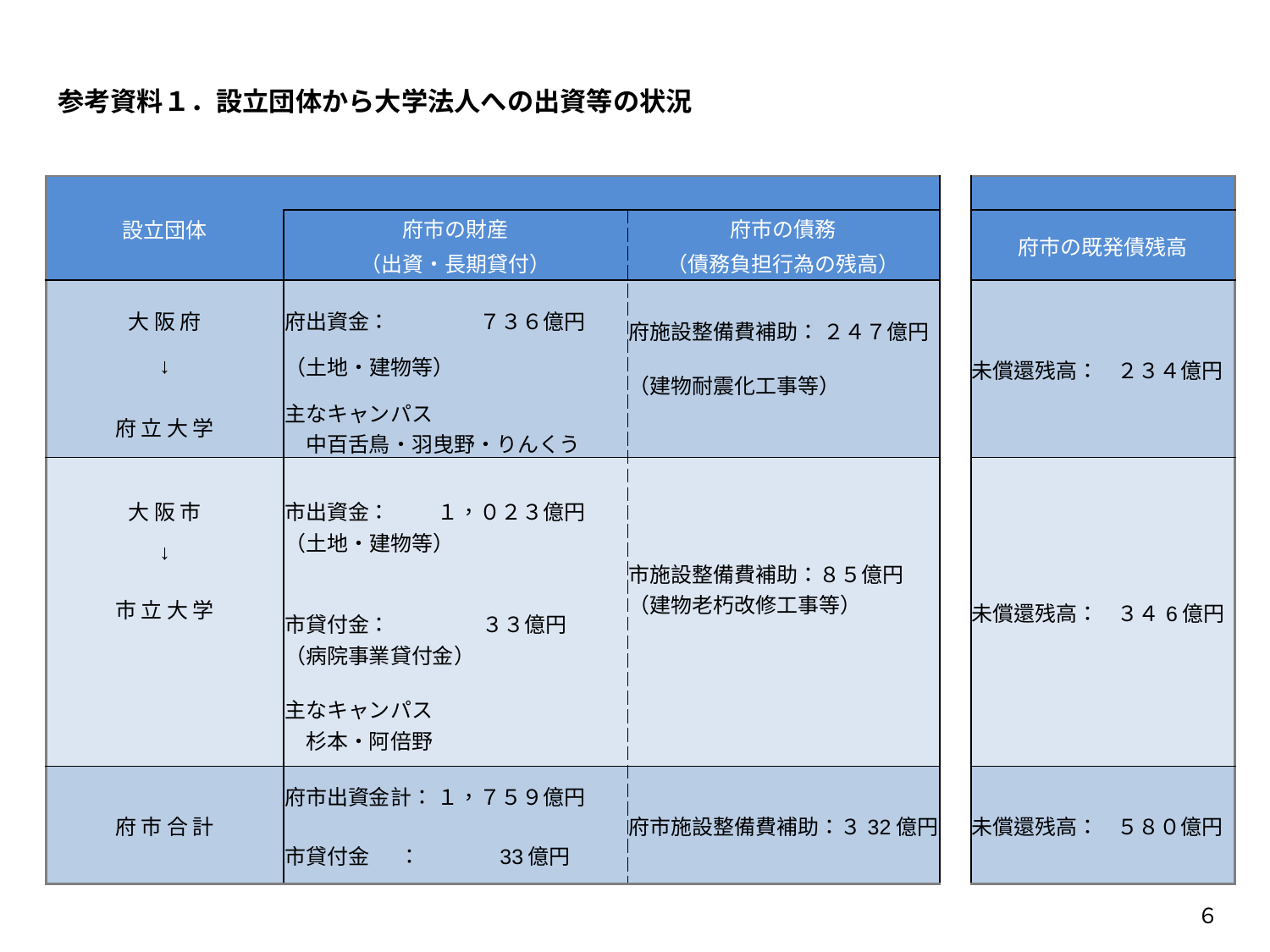

# 参考資料１．設立団体から大学法人への出資等の状況
| 設立団体 |  |  |  |  |
| --- | --- | --- | --- | --- |
|  | 府市の財産 | 府市の債務 |  | 府市の既発債残高 |
|  | （出資・長期貸付） | （債務負担行為の残高） |  |  |
| 大 阪 府 | 府出資金：　　　　 ７３６億円 | 府施設整備費補助： ２４７億円 （建物耐震化工事等） |  | 未償還残高： ２３４億円 |
| ↓ | （土地・建物等） |  |  |  |
| 府 立 大 学 | 主なキャンパス 　中百舌鳥・羽曳野・りんくう |  |  |  |
| 大 阪 市 | 市出資金： 　　１，０２３億円 | 市施設整備費補助：８５億円 （建物老朽改修工事等） |  | 未償還残高： ３４6億円 |
| ↓ | （土地・建物等） |  |  |  |
| 市 立 大 学 | 市貸付金：　 　 　 ３３億円 |  |  |  |
|  | （病院事業貸付金） 主なキャンパス 　杉本・阿倍野 |  |  |  |
| 府 市 合 計 | 府市出資金計： １，７５９億円 | 府市施設整備費補助：３32億円 |  | 未償還残高： ５８０億円 |
|  | 市貸付金 　：　　 　 33億円 |  |  |  |
６